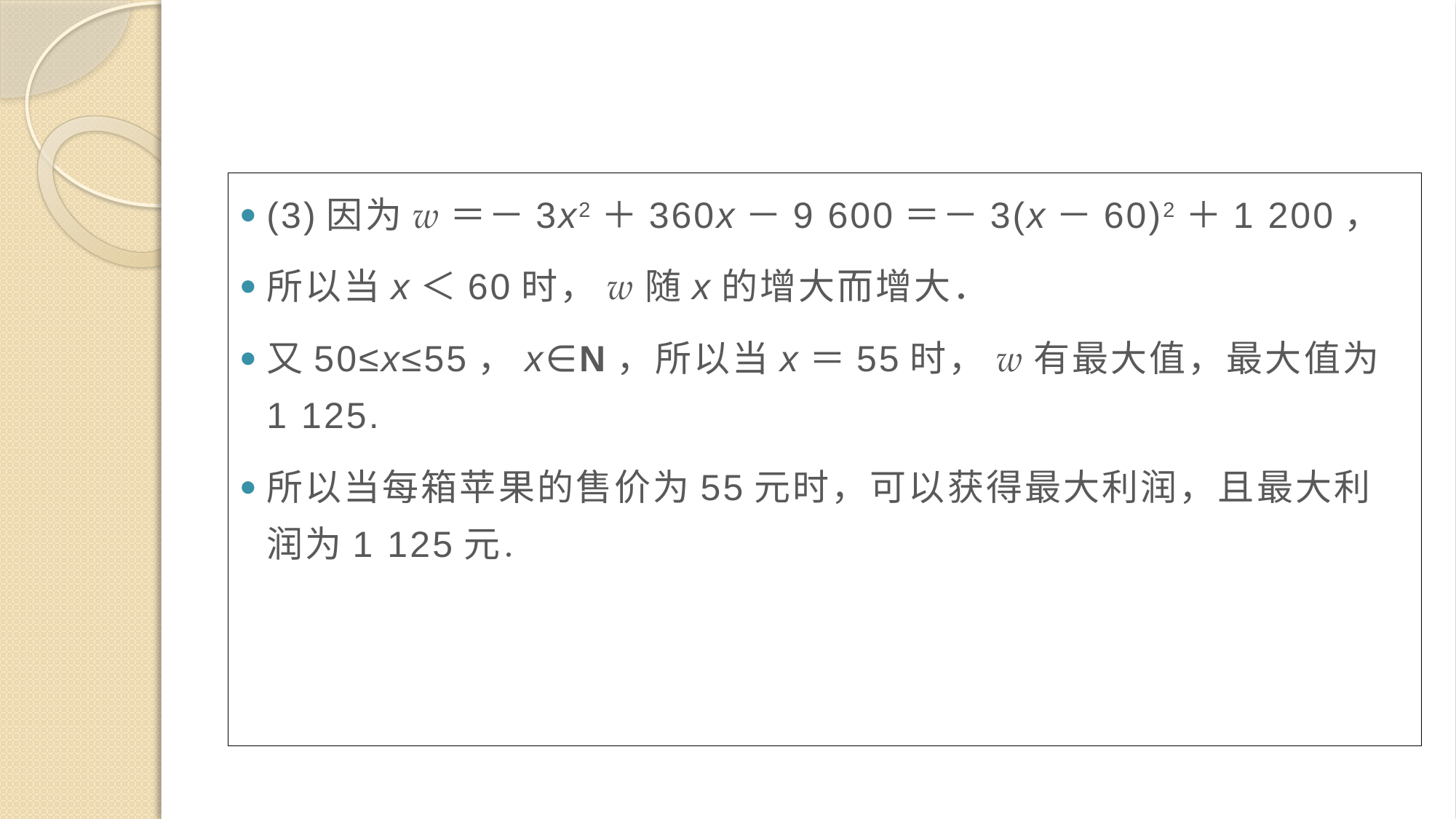

(3)因为w＝－3x2＋360x－9 600＝－3(x－60)2＋1 200，
所以当x＜60时，w随x的增大而增大．
又50≤x≤55，x∈N，所以当x＝55时，w有最大值，最大值为1 125.
所以当每箱苹果的售价为55元时，可以获得最大利润，且最大利润为1 125元．